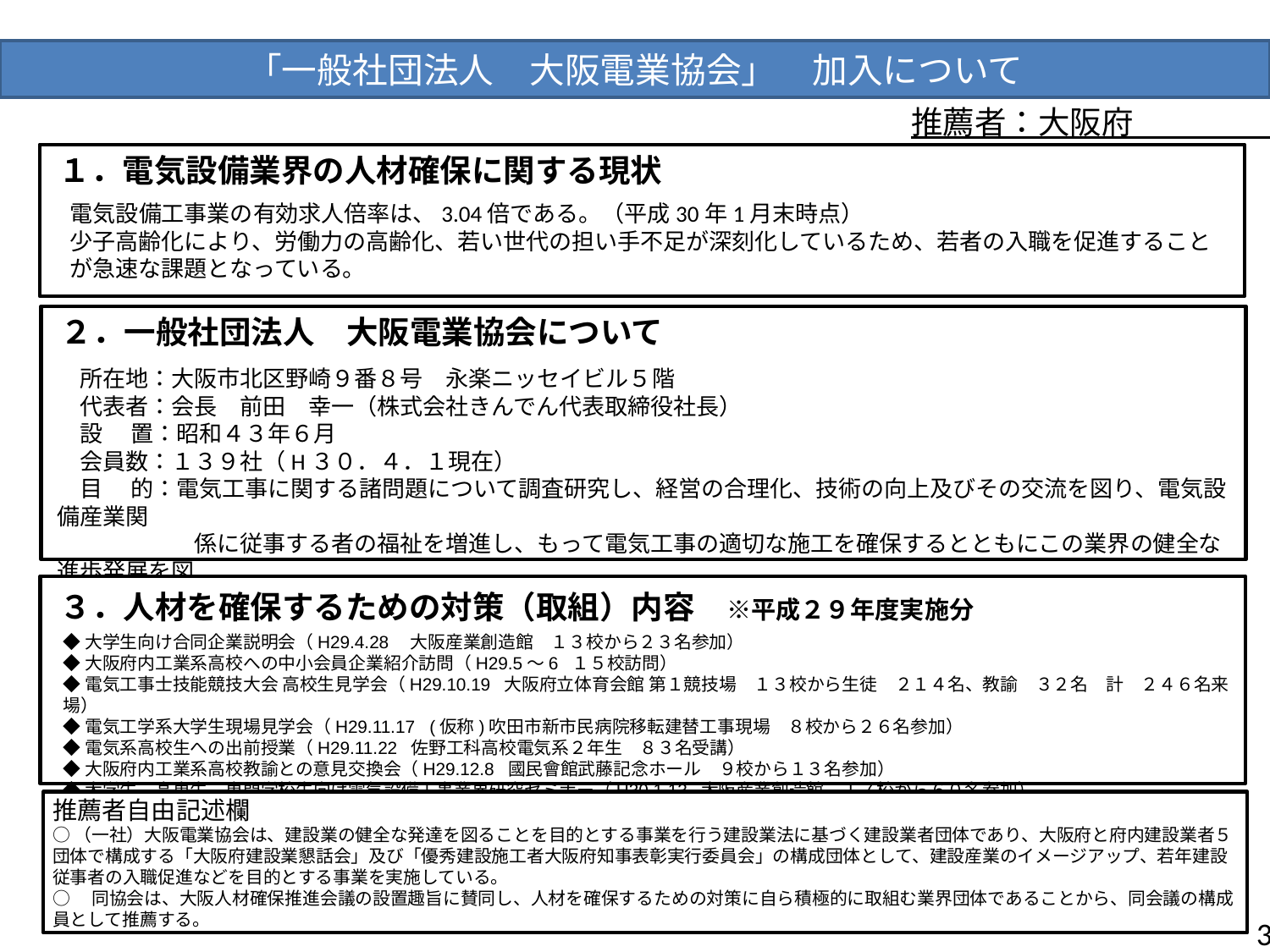

「一般社団法人　大阪電業協会」　加入について
推薦者：大阪府

１．電気設備業界の人材確保に関する現状
電気設備工事業の有効求人倍率は、3.04倍である。（平成30年1月末時点）
少子高齢化により、労働力の高齢化、若い世代の担い手不足が深刻化しているため、若者の入職を促進することが急速な課題となっている。

２．一般社団法人　大阪電業協会について
　所在地：大阪市北区野崎９番８号　永楽ニッセイビル５階
　代表者：会長　前田　幸一（株式会社きんでん代表取締役社長）
　設　 置：昭和４３年６月
　会員数：１３９社（H３０．４．１現在）
　目 　的：電気工事に関する諸問題について調査研究し、経営の合理化、技術の向上及びその交流を図り、電気設備産業関
　　　　　　係に従事する者の福祉を増進し、もって電気工事の適切な施工を確保するとともにこの業界の健全な進歩発展を図
　　　　　　る。

３．人材を確保するための対策（取組）内容　※平成２９年度実施分
◆大学生向け合同企業説明会（H29.4.28　大阪産業創造館　１３校から２３名参加）
◆大阪府内工業系高校への中小会員企業紹介訪問（H29.5～6  １５校訪問）
◆電気工事士技能競技大会 高校生見学会（H29.10.19  大阪府立体育会館 第１競技場　１３校から生徒　２１４名、教諭　３２名　計　２４６名来場）
◆電気工学系大学生現場見学会（H29.11.17   (仮称)吹田市新市民病院移転建替工事現場　８校から２６名参加）
◆電気系高校生への出前授業（H29.11.22  佐野工科高校電気系２年生　８３名受講）
◆大阪府内工業系高校教諭との意見交換会（H29.12.8  國民會館武藤記念ホール　９校から１３名参加）
◆大学生、高専生、専門学校生向け電気設備工事業界研究セミナー（H30.1.13  大阪産業創造館　１７校から６０名参加）
推薦者自由記述欄
○（一社）大阪電業協会は、建設業の健全な発達を図ることを目的とする事業を行う建設業法に基づく建設業者団体であり、大阪府と府内建設業者５団体で構成する「大阪府建設業懇話会」及び「優秀建設施工者大阪府知事表彰実行委員会」の構成団体として、建設産業のイメージアップ、若年建設従事者の入職促進などを目的とする事業を実施している。
○　同協会は、大阪人材確保推進会議の設置趣旨に賛同し、人材を確保するための対策に自ら積極的に取組む業界団体であることから、同会議の構成員として推薦する。
3